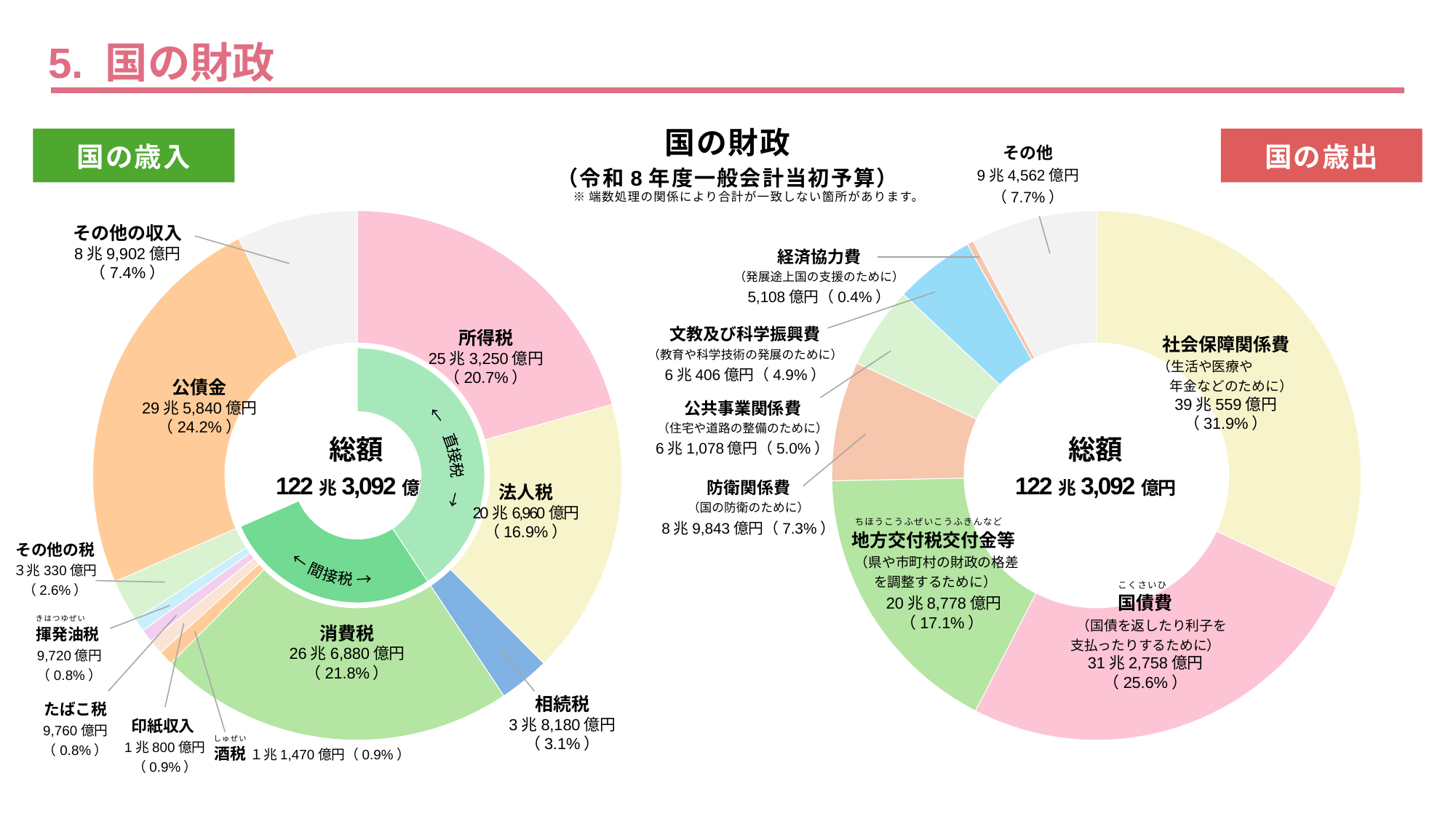

5. 国の財政
国の財政
（令和8年度一般会計当初予算）

その他
9兆4,562億円
（7.7%）
国の歳入
国の歳出
※端数処理の関係により合計が一致しない箇所があります。

### Chart

| Category | 国の歳入 |
|---|---|
| 所得税 | 0.207 |
| 法人税 | 0.169 |
| 相続税 | 0.031 |
| 消費税 | 0.218 |
| 酒税 | 0.009 |
| 印紙収入 | 0.009 |
| たばこ税 | 0.008 |
| 揮発油税 | 0.008 |
| その他の税 | 0.026 |
| 公債金 | 0.242 |
| その他の収入 | 0.074 |

### Chart

| Category | 国の歳出 |
|---|---|
| 社会保障関係費 | 0.319 |
| 国債費 | 0.256 |
| 地方交付税交付金 | 0.171 |
| 防衛関係費 | 0.073 |
| 公共事業関係費 | 0.05 |
| 文教及び科学振興費 | 0.049 |
| 経済協力費 | 0.004 |
| その他 | 0.077 |
その他の収入
8兆9,902億円
（7.4%）
経済協力費
（発展途上国の支援のために）
5,108億円（0.4%）
文教及び科学振興費
（教育や科学技術の発展のために）
6兆406億円（4.9%）
所得税
25兆3,250億円
（20.7%）
社会保障関係費
   （生活や医療や
       年金などのために）
39兆559億円
（31.9%）

### Chart

| Category | 列1 |
|---|---|
| 直接税 | 0.407 |
| 間接税 | 0.278 |
| その他 | 0.316 |
公債金
29兆5,840億円
（24.2%）
←　直接税　→
← 間接税 →
公共事業関係費
（住宅や道路の整備のために）
6兆1,078億円（5.0%）
総額
総額
122兆3,092億円
122兆3,092億円
防衛関係費
（国の防衛のために）
8兆9,843億円（7.3%）
法人税
20兆6,960億円
（16.9%）
ちほうこうふぜいこうふきんなど
地方交付税交付金等   （県や市町村の財政の格差を調整するために）
    20兆8,778億円
   （17.1%）
その他の税
３兆330億円
（2.6%）
こくさいひ
国債費
   （国債を返したり利子を支払ったりするために）
31兆2,758億円
（25.6%）
きはつゆぜい
消費税
26兆6,880億円
（21.8%）
揮発油税
9,720億円
（0.8%）
相続税
3兆8,180億円
（3.1%）
たばこ税
9,760億円
（0.8%）
印紙収入
1兆800億円
（0.9%）
しゅぜい
酒税 １兆1,470億円（0.9%）